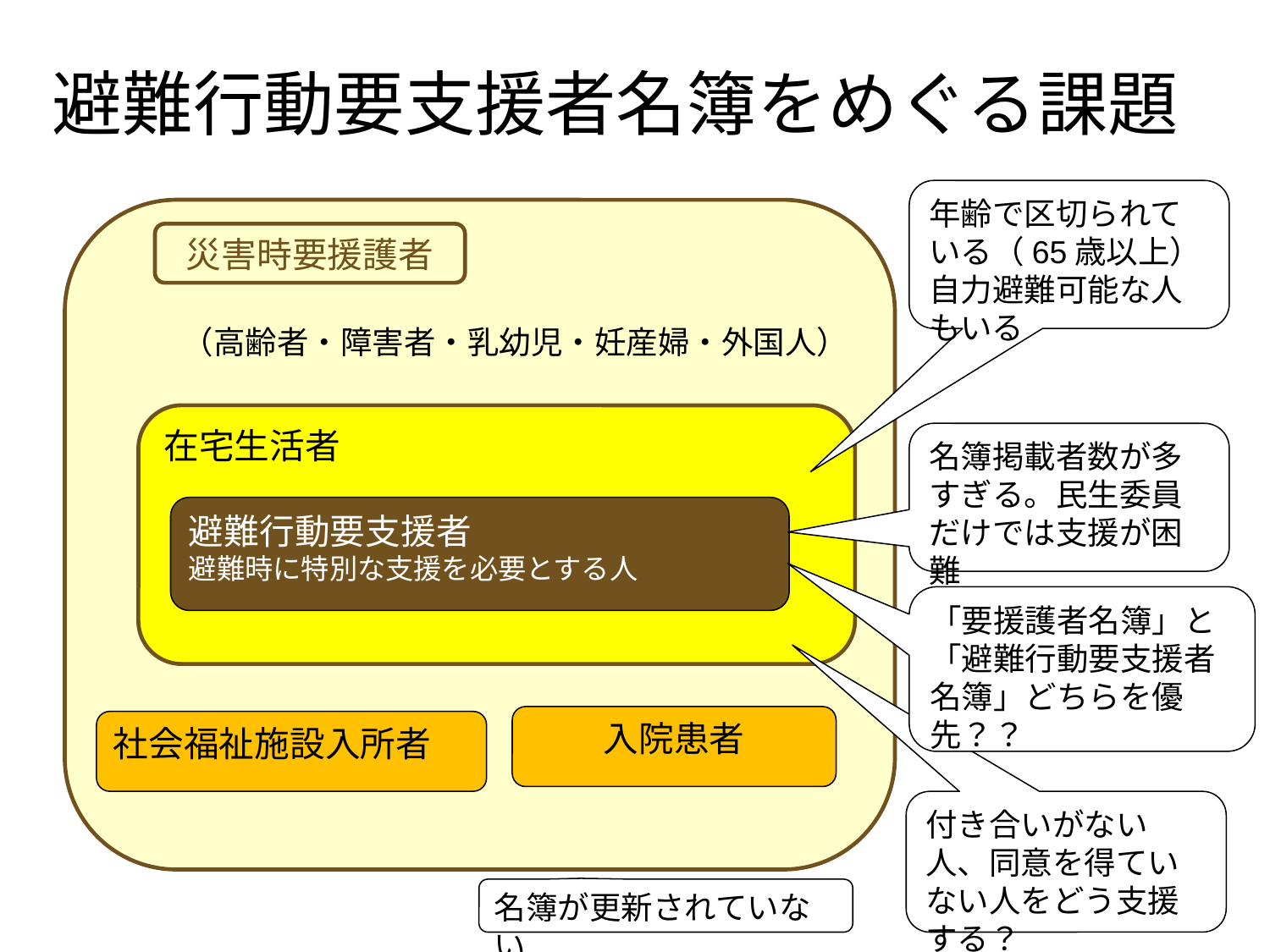

# 避難行動要支援者名簿をめぐる課題
年齢で区切られている（65歳以上）自力避難可能な人もいる

災害時要援護者
（高齢者・障害者・乳幼児・妊産婦・外国人）
在宅生活者
名簿掲載者数が多すぎる。民生委員だけでは支援が困難
避難行動要支援者
避難時に特別な支援を必要とする人
「要援護者名簿」と「避難行動要支援者名簿」どちらを優先？？
入院患者
社会福祉施設入所者
付き合いがない人、同意を得ていない人をどう支援する？
名簿が更新されていない